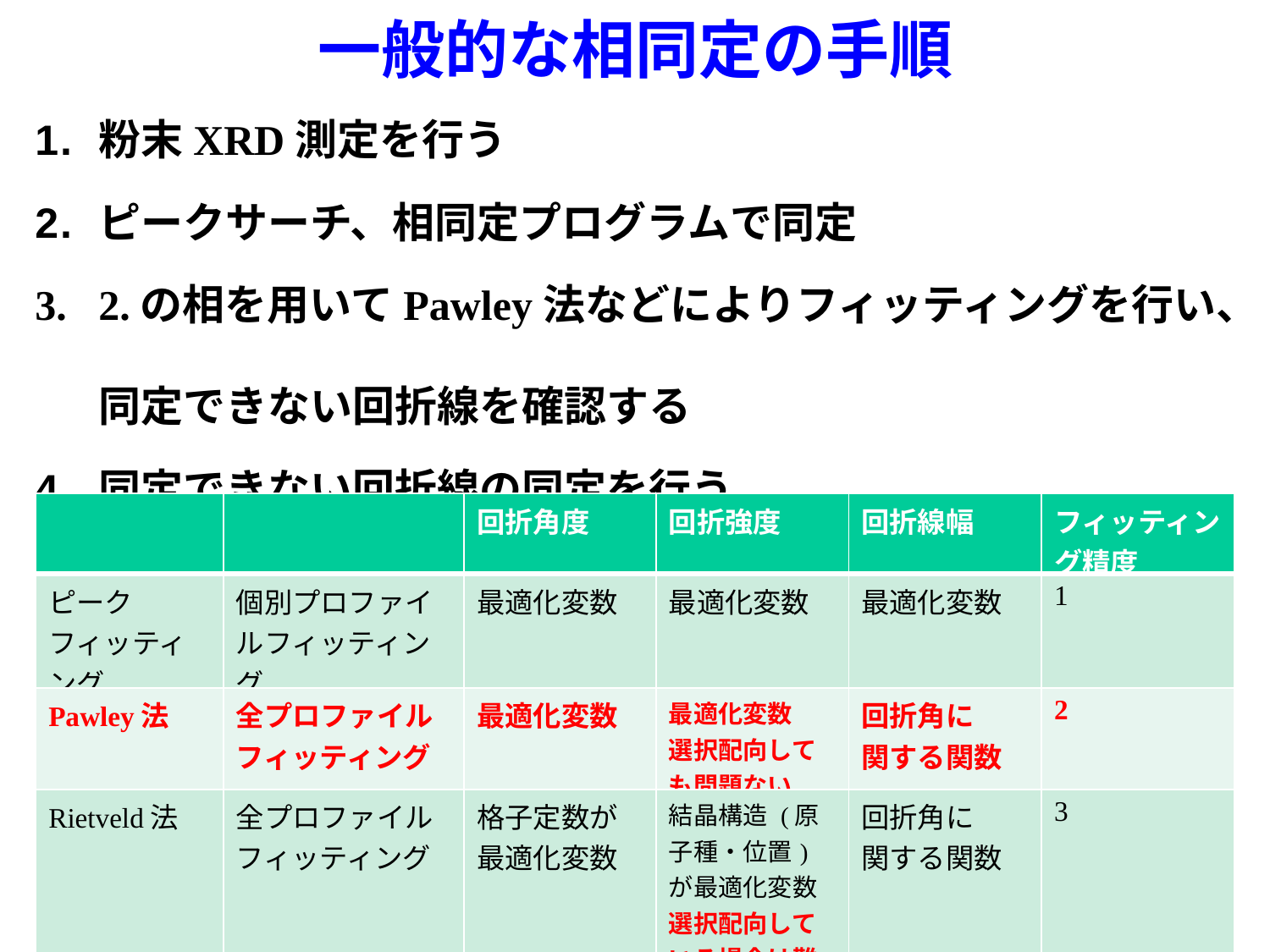

一般的な相同定の手順
粉末XRD測定を行う
ピークサーチ、相同定プログラムで同定
2.の相を用いてPawley法などによりフィッティングを行い、
同定できない回折線を確認する
同定できない回折線の同定を行う
|  |  | 回折角度 | 回折強度 | 回折線幅 | フィッティング精度 |
| --- | --- | --- | --- | --- | --- |
| ピーク フィッティング | 個別プロファイルフィッティング | 最適化変数 | 最適化変数 | 最適化変数 | 1 |
| Pawley法 | 全プロファイルフィッティング | 最適化変数 | 最適化変数 選択配向しても問題ない | 回折角に 関する関数 | 2 |
| Rietveld法 | 全プロファイルフィッティング | 格子定数が最適化変数 | 結晶構造 (原子種・位置)が最適化変数 選択配向している場合は難しい | 回折角に 関する関数 | 3 |